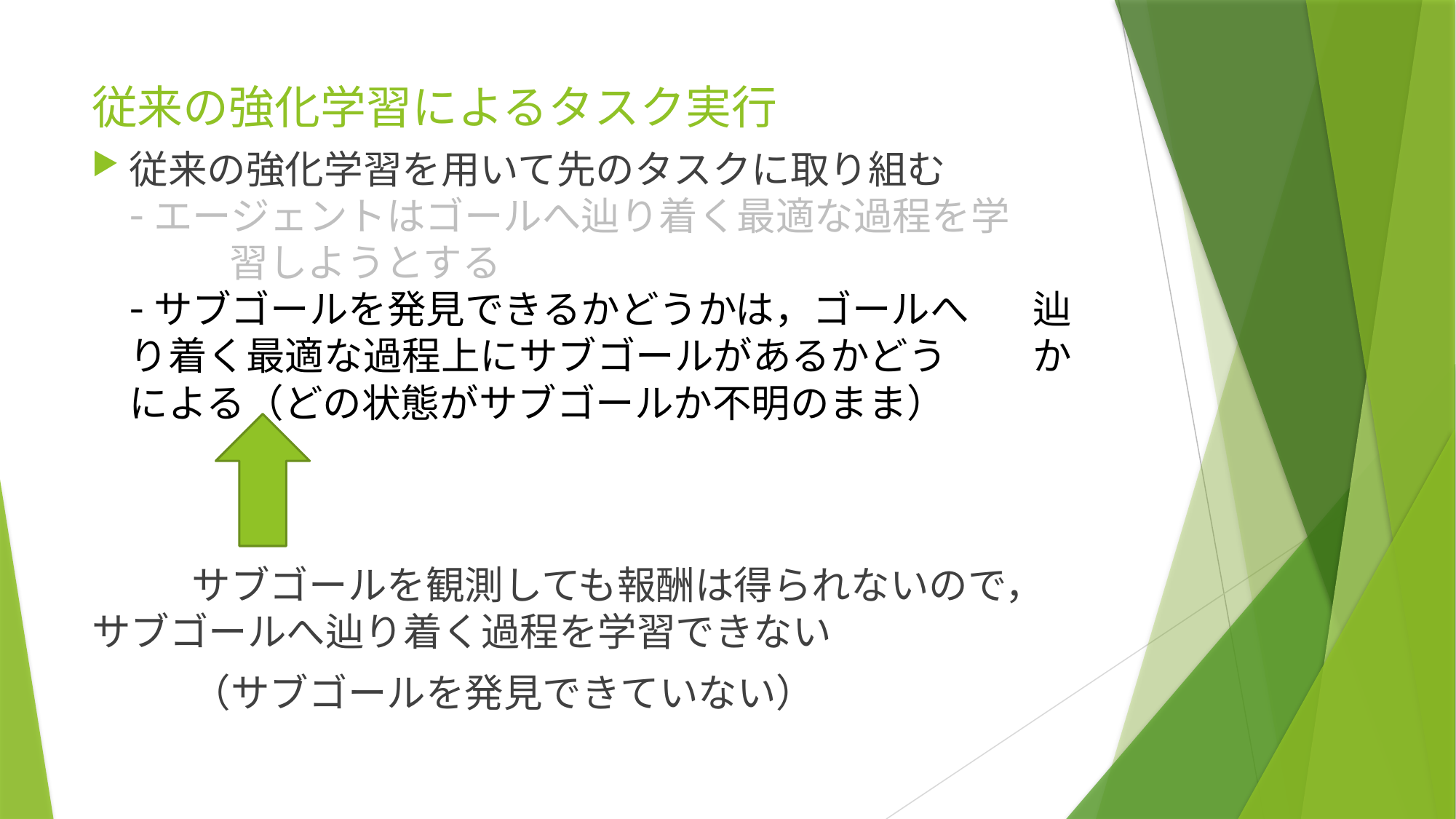

# 従来の強化学習によるタスク実行
従来の強化学習を用いて先のタスクに取り組む
-エージェントはゴールへ辿り着く最適な過程を学          	習しようとする
-サブゴールを発見できるかどうかは，ゴールへ	辿り着く最適な過程上にサブゴールがあるかどう	かによる（どの状態がサブゴールか不明のまま）

	サブゴールを観測しても報酬は得られないので，	サブゴールへ辿り着く過程を学習できない
	（サブゴールを発見できていない）